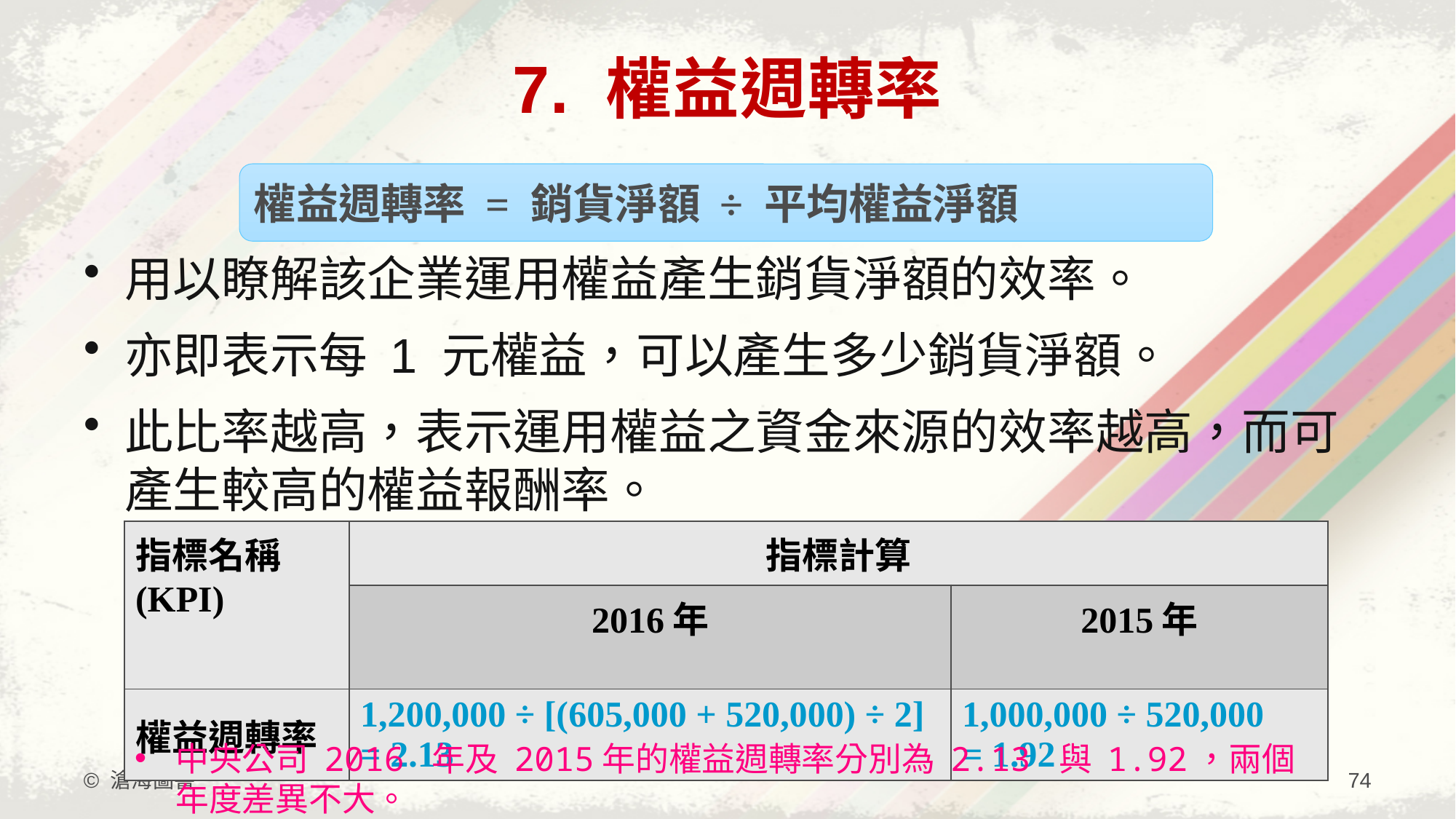

# 7. 權益週轉率
權益週轉率 = 銷貨淨額 ÷ 平均權益淨額
用以瞭解該企業運用權益產生銷貨淨額的效率。
亦即表示每 1 元權益，可以產生多少銷貨淨額。
此比率越高，表示運用權益之資金來源的效率越高，而可產生較高的權益報酬率。

| 指標名稱 (KPI) | 指標計算 |  |
| --- | --- | --- |
|  | 2016年 | 2015年 |
| 權益週轉率 | 1,200,000 ÷ [(605,000 + 520,000) ÷ 2] = 2.13 | 1,000,000 ÷ 520,000 = 1.92 |
中央公司 2016 年及 2015年的權益週轉率分別為 2.13 與 1.92，兩個年度差異不大。
© 滄海圖書
74